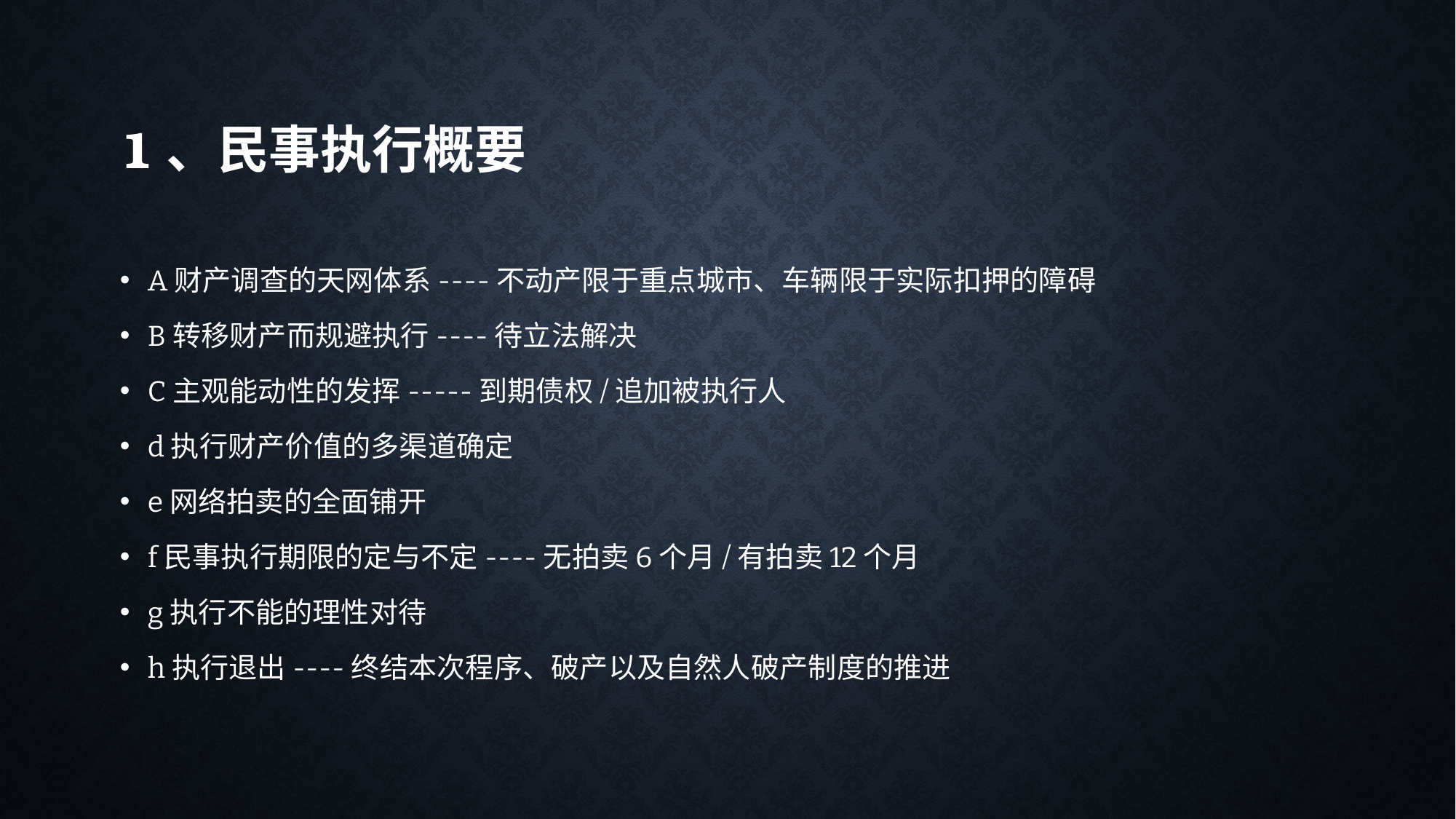

# 1、民事执行概要
A财产调查的天网体系----不动产限于重点城市、车辆限于实际扣押的障碍
B转移财产而规避执行----待立法解决
C主观能动性的发挥-----到期债权/追加被执行人
d执行财产价值的多渠道确定
e网络拍卖的全面铺开
f民事执行期限的定与不定----无拍卖6个月/有拍卖12个月
g执行不能的理性对待
h执行退出----终结本次程序、破产以及自然人破产制度的推进